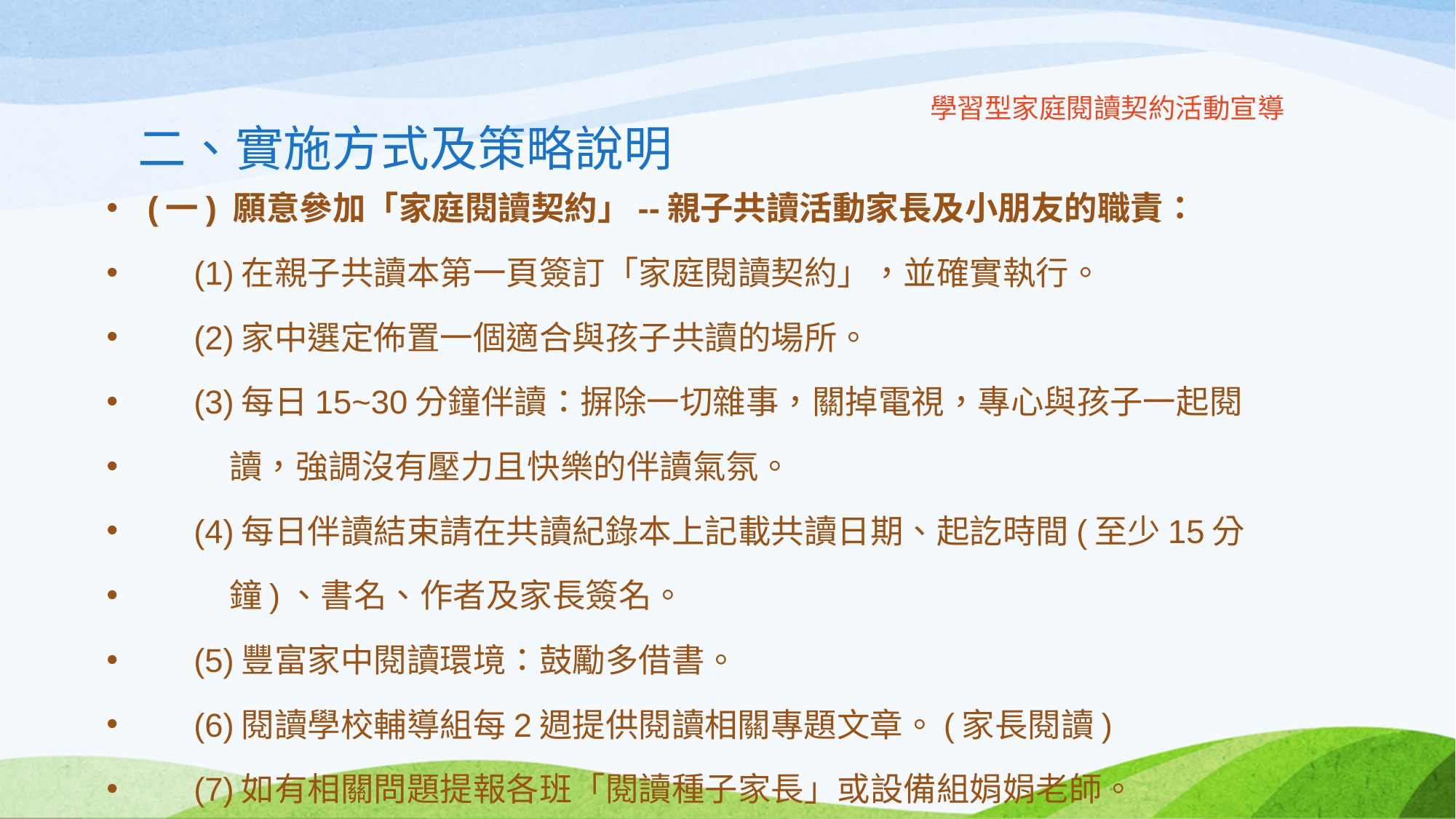

# 學習型家庭閱讀契約活動宣導 二、實施方式及策略說明
(一) 願意參加「家庭閱讀契約」--親子共讀活動家長及小朋友的職責：
     (1)在親子共讀本第一頁簽訂「家庭閱讀契約」，並確實執行。
     (2)家中選定佈置一個適合與孩子共讀的場所。
     (3)每日15~30分鐘伴讀：摒除一切雜事，關掉電視，專心與孩子一起閱
          讀，強調沒有壓力且快樂的伴讀氣氛。
     (4)每日伴讀結束請在共讀紀錄本上記載共讀日期、起訖時間(至少15分
          鐘)、書名、作者及家長簽名。
     (5)豐富家中閱讀環境：鼓勵多借書。
     (6)閱讀學校輔導組每2週提供閱讀相關專題文章。(家長閱讀)
     (7)如有相關問題提報各班「閱讀種子家長」或設備組娟娟老師。